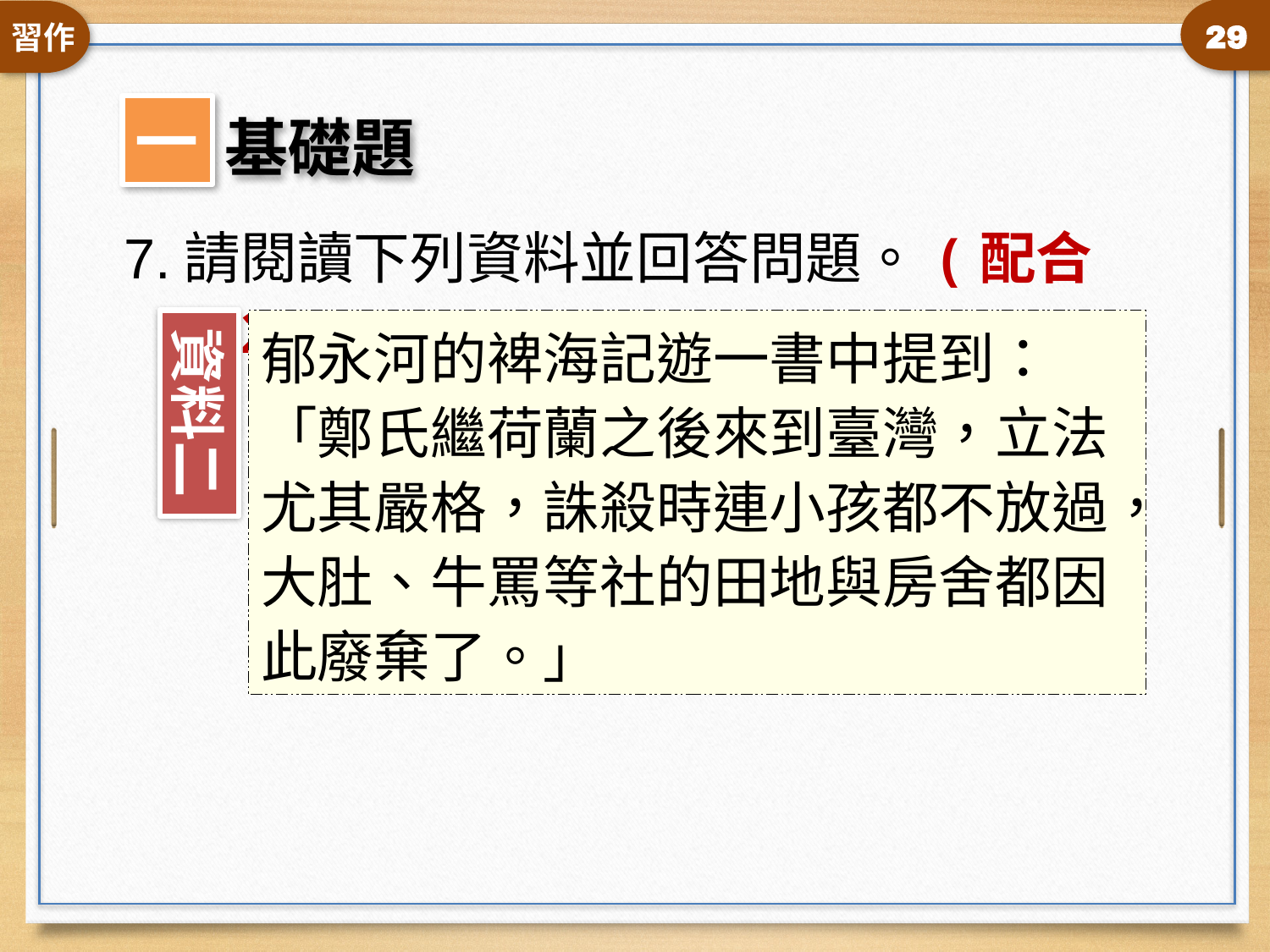

29
7.請閱讀下列資料並回答問題。(配合3-2)
資料二
郁永河的裨海記遊一書中提到：「鄭氏繼荷蘭之後來到臺灣，立法尤其嚴格，誅殺時連小孩都不放過，大肚、牛罵等社的田地與房舍都因此廢棄了。」